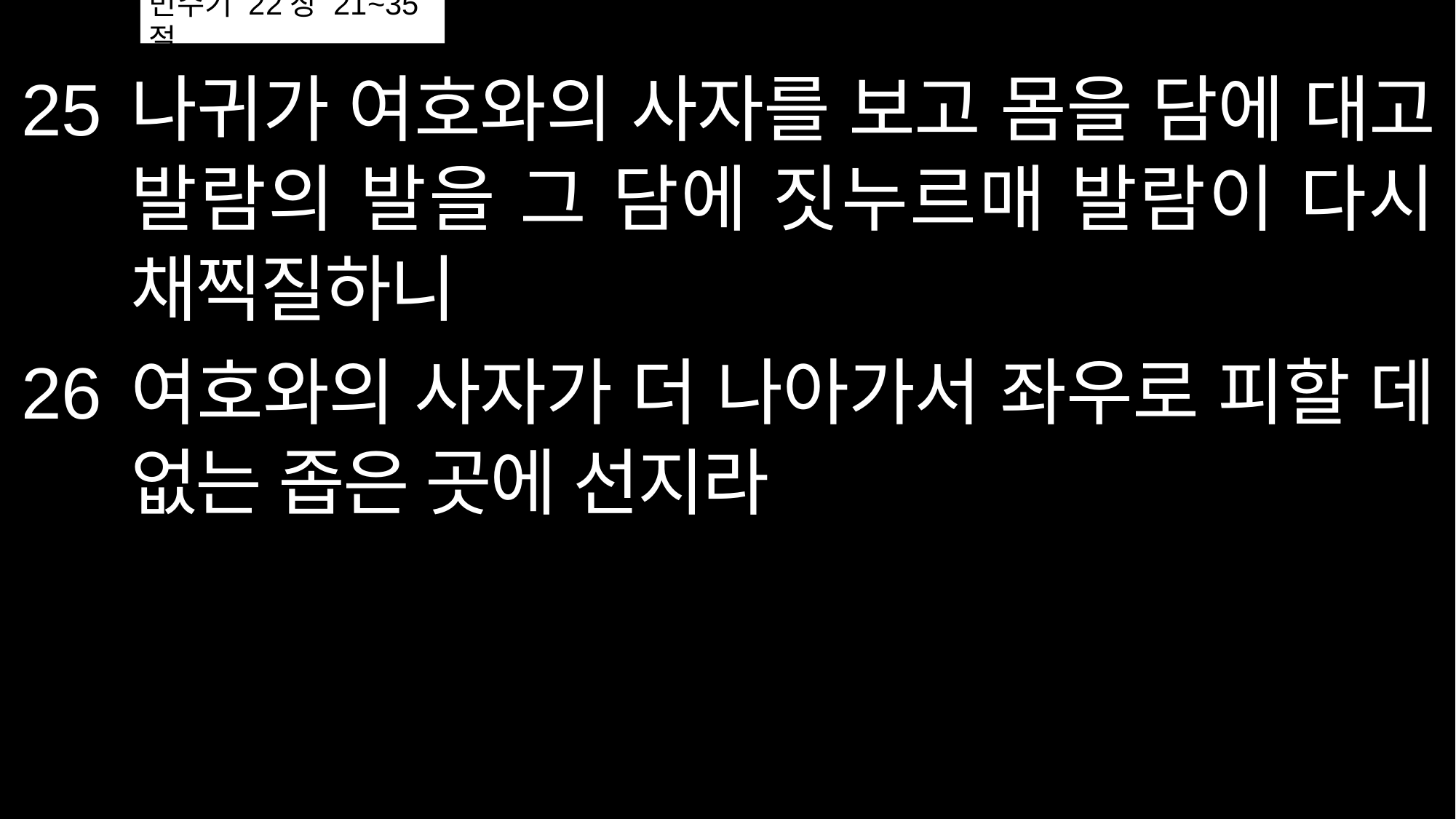

# 민수기 22장 21~35절
나귀가 여호와의 사자를 보고 몸을 담에 대고 발람의 발을 그 담에 짓누르매 발람이 다시 채찍질하니
여호와의 사자가 더 나아가서 좌우로 피할 데 없는 좁은 곳에 선지라